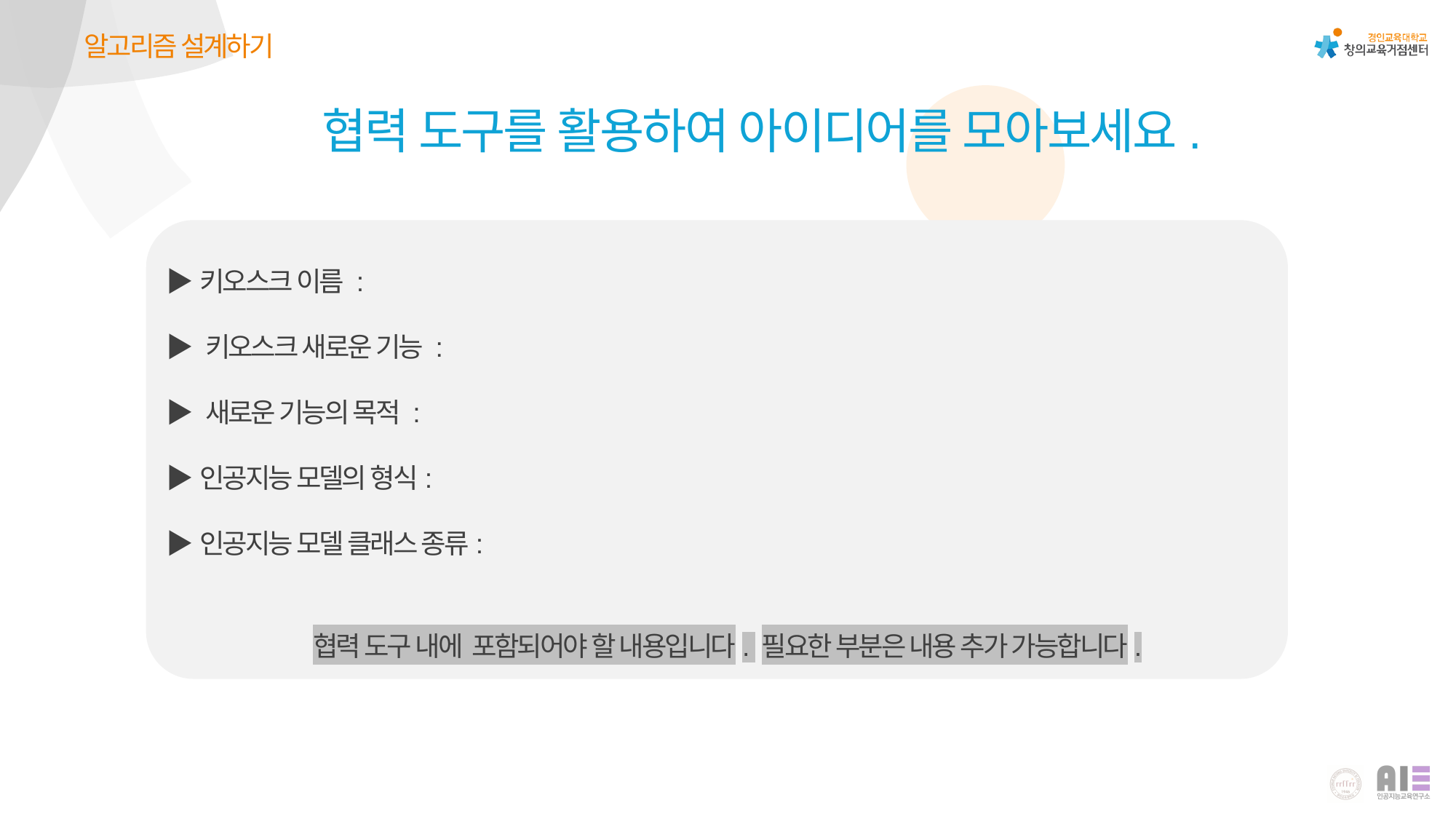

알고리즘 설계하기
협력 도구를 활용하여 아이디어를 모아보세요.

▶키오스크 이름 :

▶ 키오스크 새로운 기능 :

▶ 새로운 기능의 목적 :

▶인공지능 모델의 형식:

▶인공지능 모델 클래스 종류:

협력 도구 내에  포함되어야 할 내용입니다. 필요한 부분은 내용 추가 가능합니다.